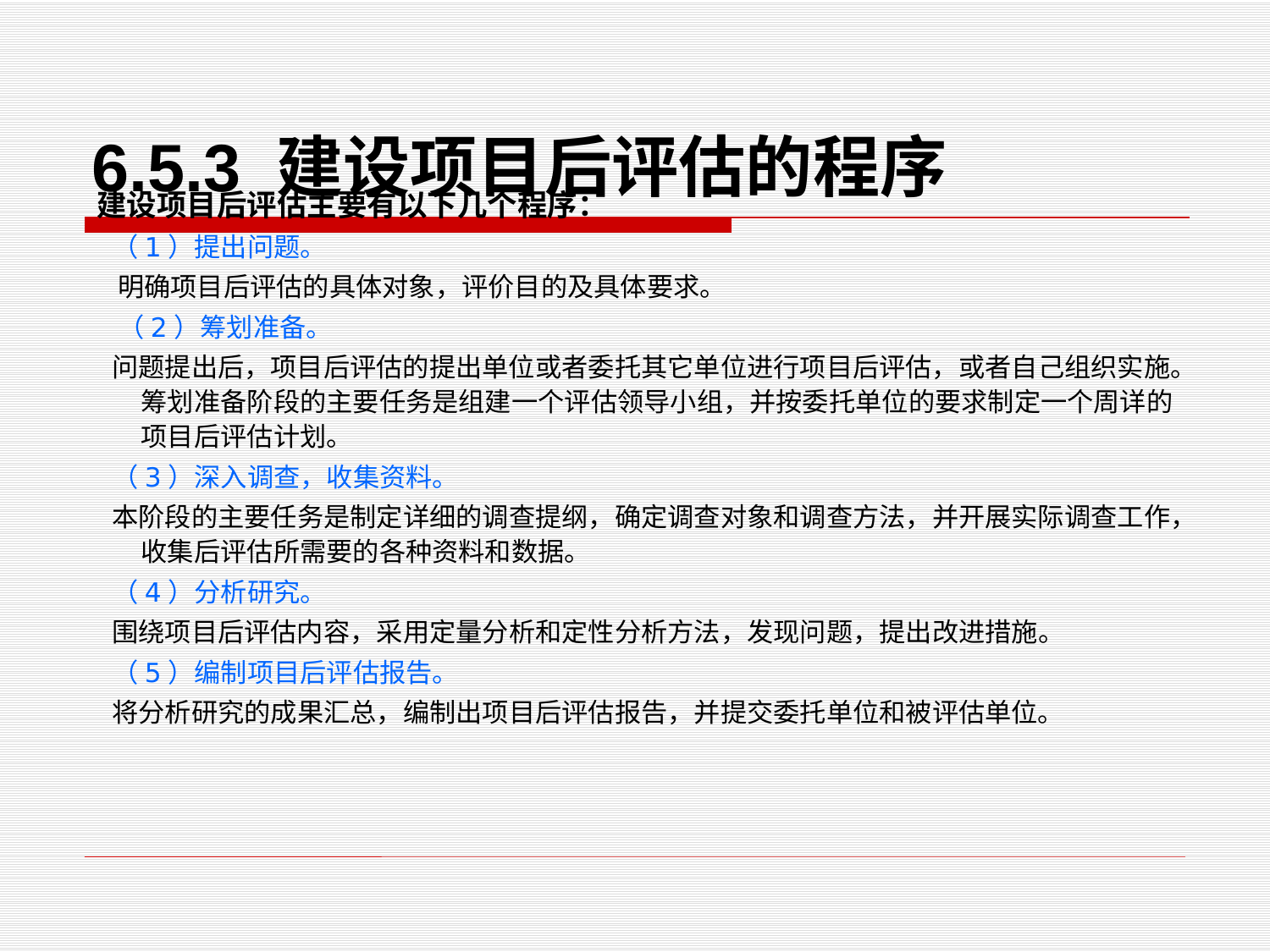

# 6.5.3 建设项目后评估的程序
  建设项目后评估主要有以下几个程序：
     （1）提出问题。
      明确项目后评估的具体对象，评价目的及具体要求。
      （2）筹划准备。
     问题提出后，项目后评估的提出单位或者委托其它单位进行项目后评估，或者自己组织实施。筹划准备阶段的主要任务是组建一个评估领导小组，并按委托单位的要求制定一个周详的项目后评估计划。
     （3）深入调查，收集资料。
     本阶段的主要任务是制定详细的调查提纲，确定调查对象和调查方法，并开展实际调查工作，收集后评估所需要的各种资料和数据。
     （4）分析研究。
     围绕项目后评估内容，采用定量分析和定性分析方法，发现问题，提出改进措施。
     （5）编制项目后评估报告。
     将分析研究的成果汇总，编制出项目后评估报告，并提交委托单位和被评估单位。